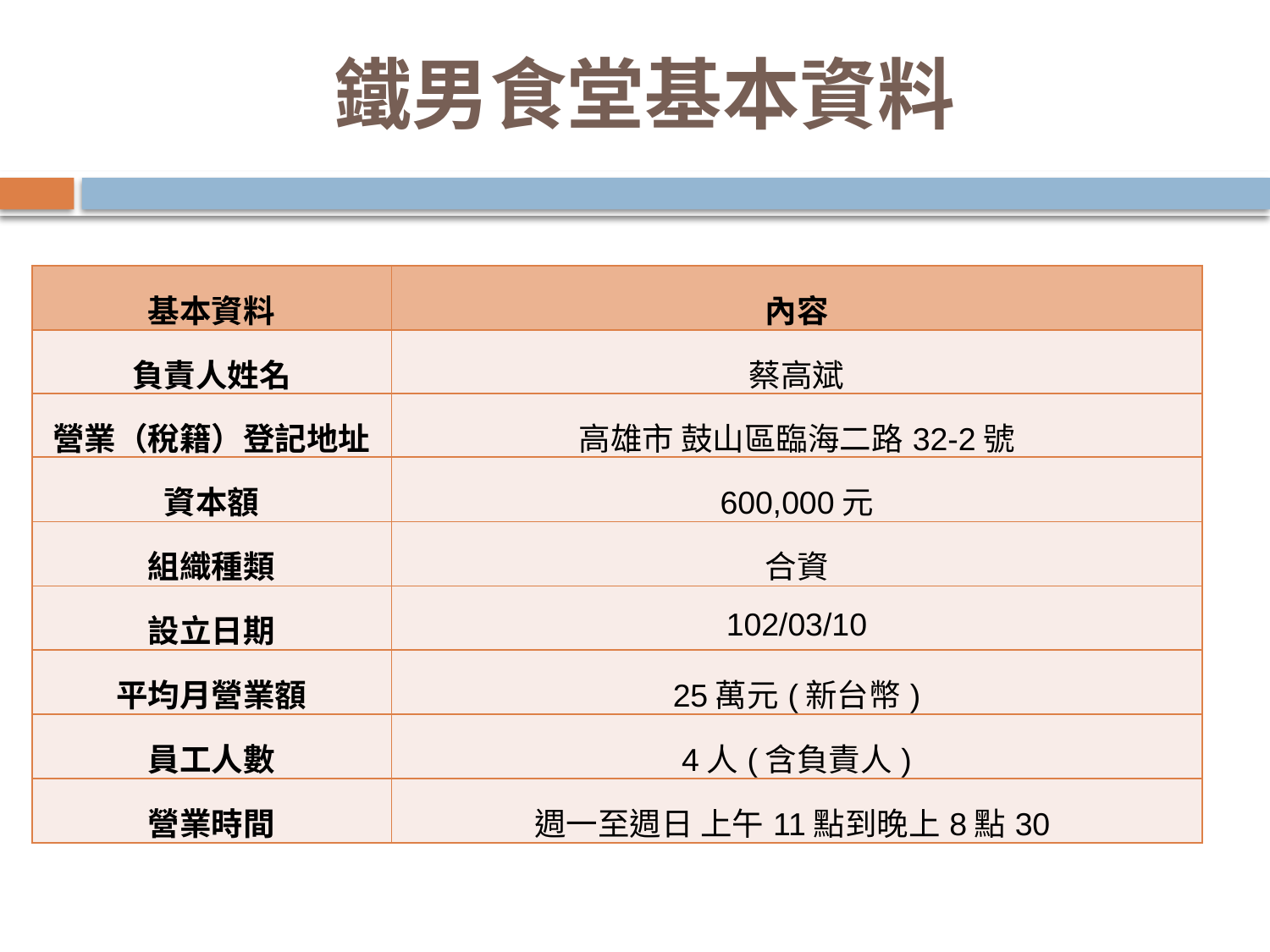

鐵男食堂基本資料
| 基本資料 | 內容 |
| --- | --- |
| 負責人姓名 | 蔡高斌 |
| 營業（稅籍）登記地址 | 高雄市 鼓山區臨海二路32-2號 |
| 資本額 | 600,000元 |
| 組織種類 | 合資 |
| 設立日期 | 102/03/10 |
| 平均月營業額 | 25萬元(新台幣) |
| 員工人數 | 4人(含負責人) |
| 營業時間 | 週一至週日 上午11點到晚上8點30 |